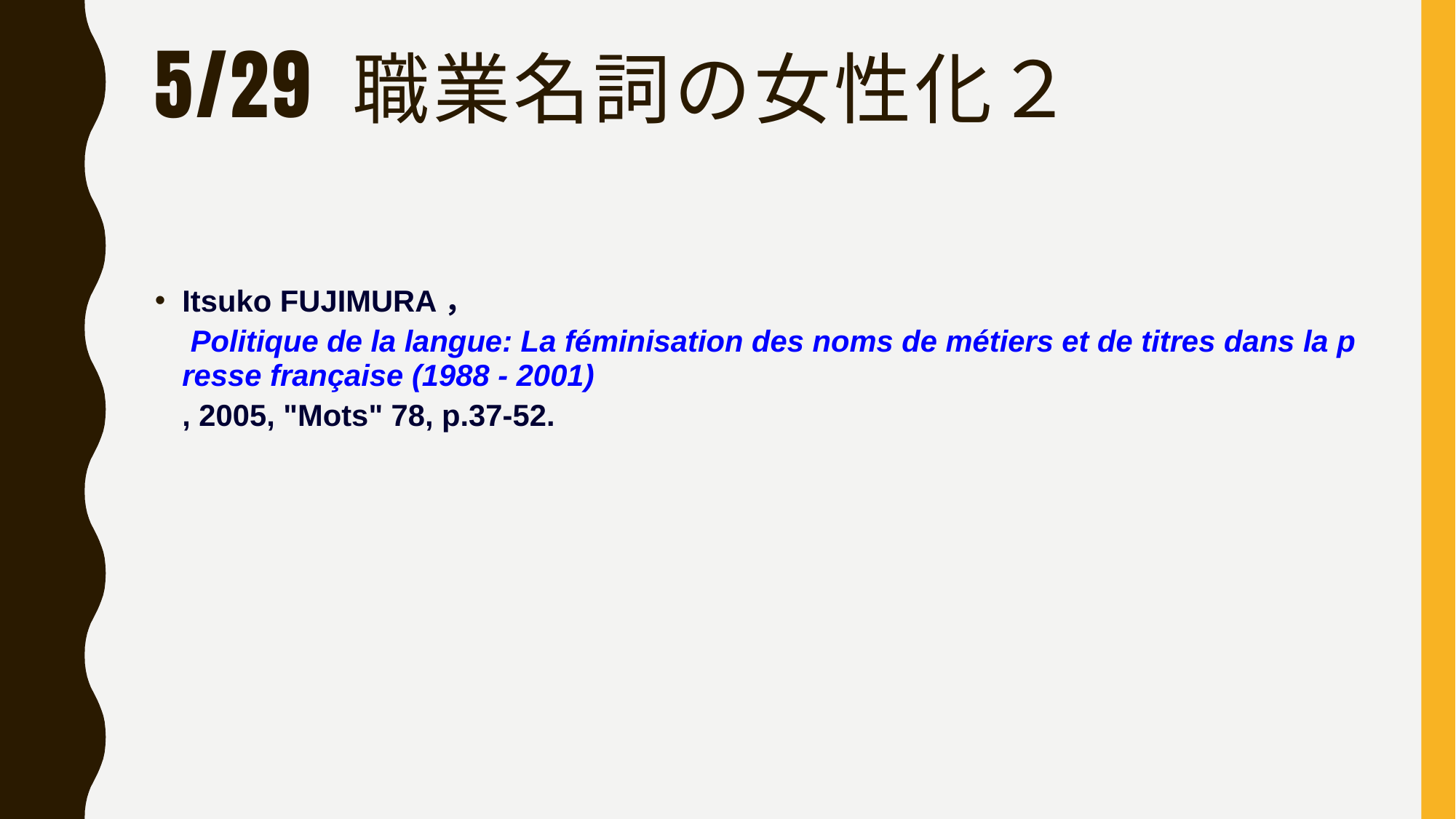

# 5/29 職業名詞の女性化２
Itsuko FUJIMURA， Politique de la langue: La féminisation des noms de métiers et de titres dans la presse française (1988 - 2001), 2005, "Mots" 78, p.37-52.